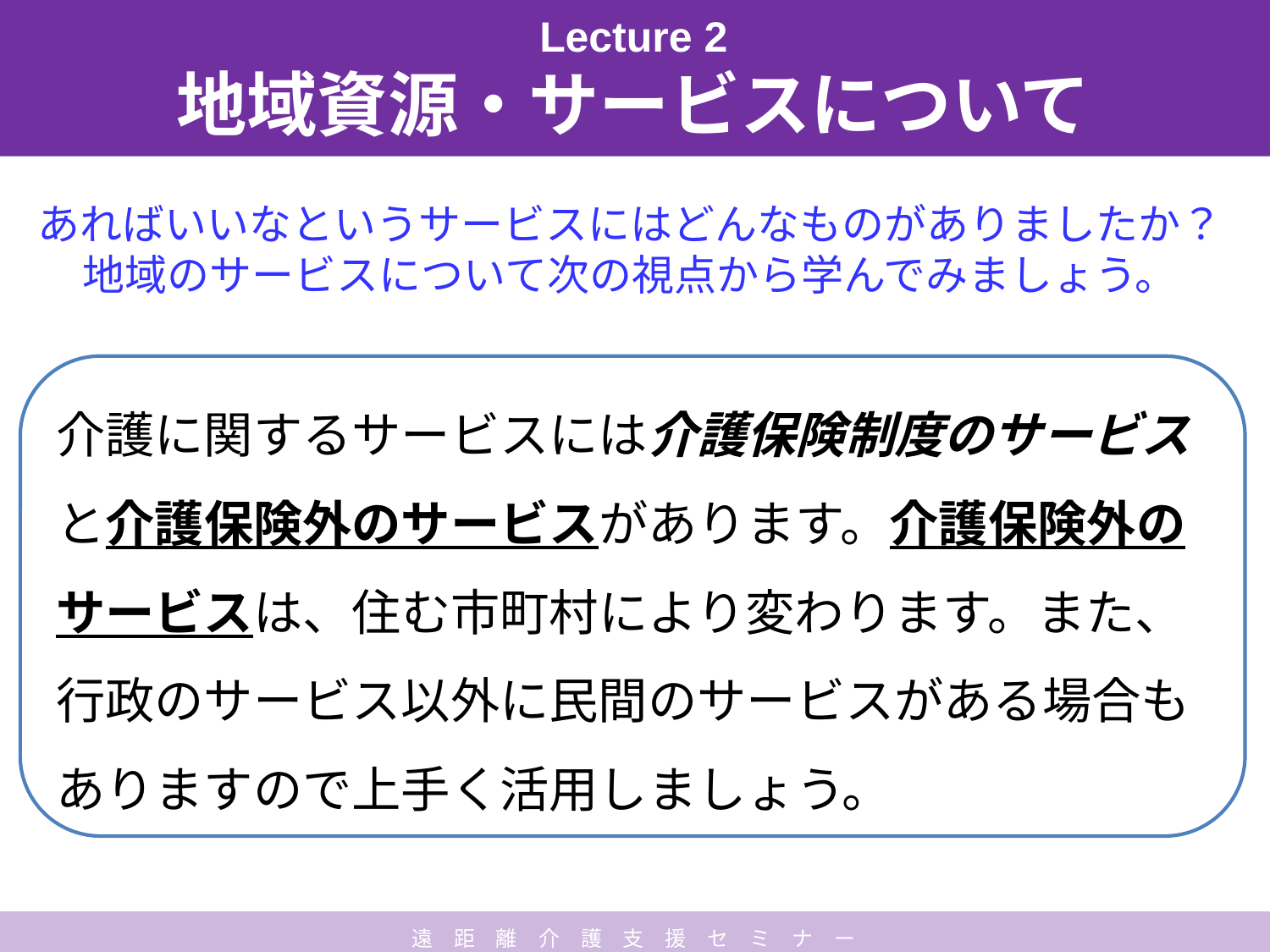

Lecture 2
地域資源・サービスについて
# あればいいなというサービスにはどんなものがありましたか？ 地域のサービスについて次の視点から学んでみましょう。
介護に関するサービスには介護保険制度のサービスと介護保険外のサービスがあります。介護保険外のサービスは、住む市町村により変わります。また、行政のサービス以外に民間のサービスがある場合もありますので上手く活用しましょう。
遠　距　離　介　護　支　援　セ　ミ　ナ　ー